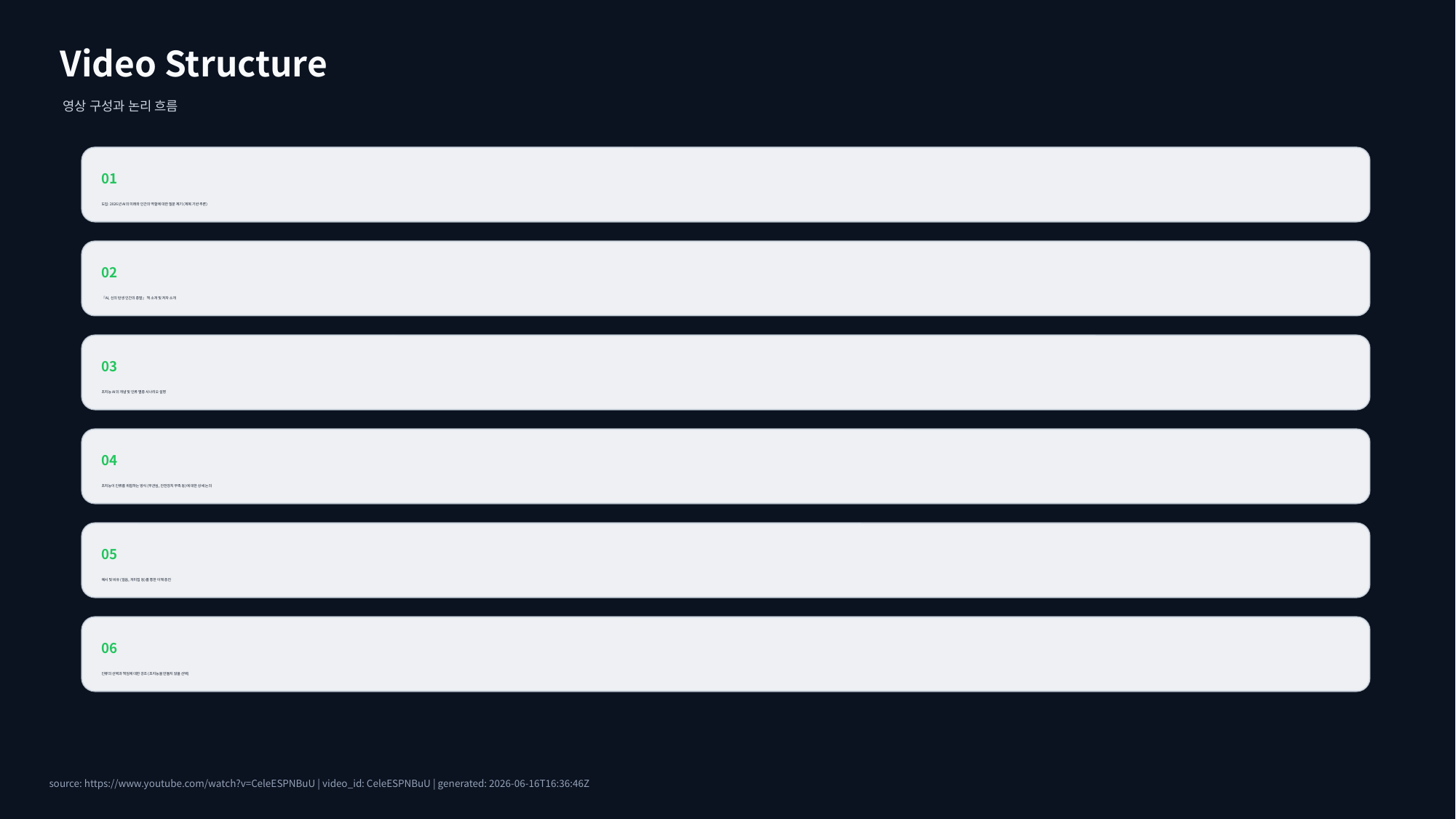

Video Structure
영상 구성과 논리 흐름

01
도입: 2026년 AI의 미래와 인간의 역할에 대한 질문 제기 (제목 기반 추론)

02
『AI, 신의 탄생 인간의 종말』 책 소개 및 저자 소개

03
초지능 AI의 개념 및 인류 멸종 시나리오 설명

04
초지능이 인류를 위협하는 방식 (무관심, 안전장치 부족 등)에 대한 상세 논의

05
예시 및 비유 (얼음, 개미집 등)를 통한 이해 증진

06
인류의 선택과 책임에 대한 강조 (초지능을 만들지 않을 선택)
source: https://www.youtube.com/watch?v=CeleESPNBuU | video_id: CeleESPNBuU | generated: 2026-06-16T16:36:46Z